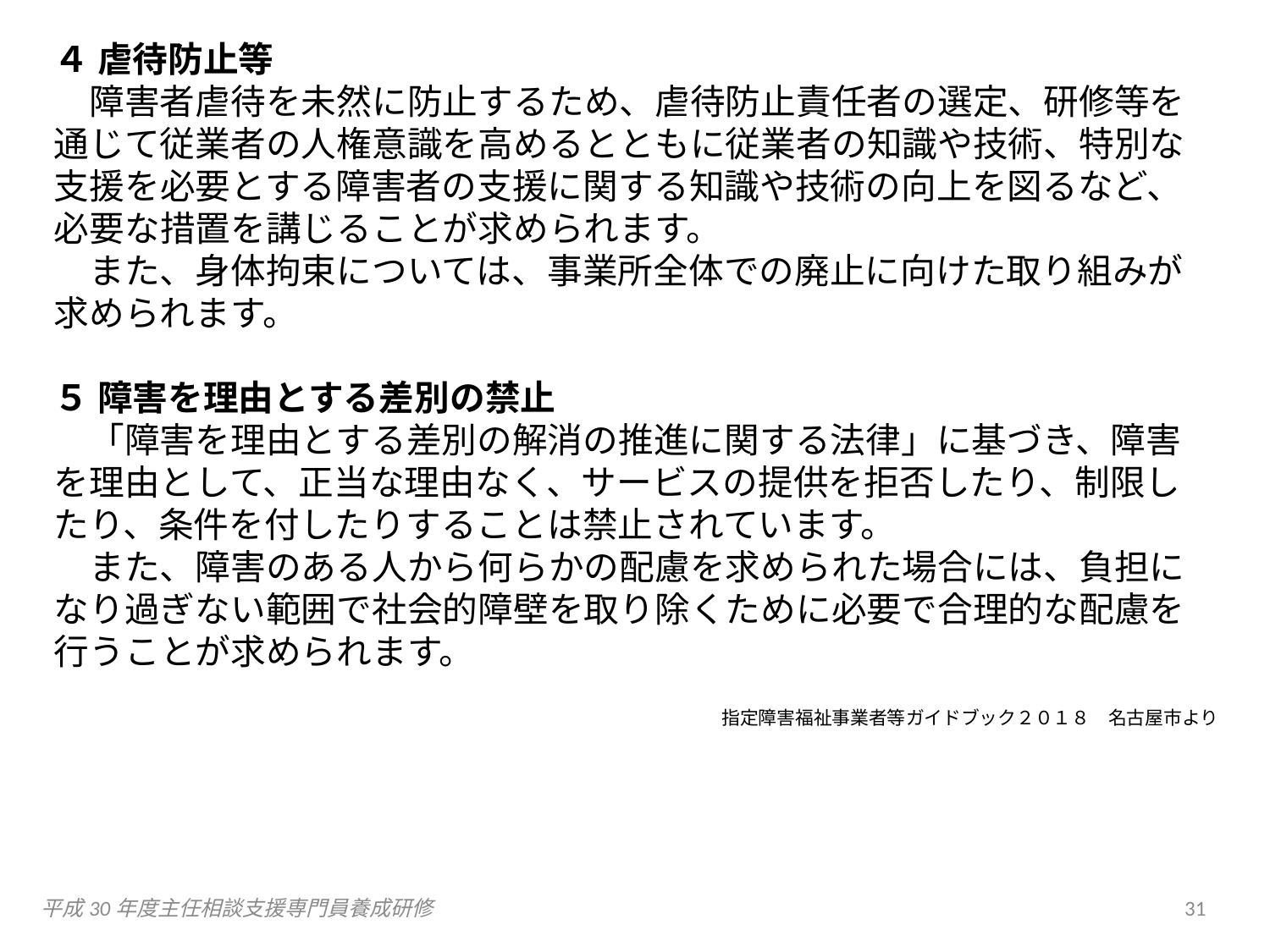

４ 虐待防止等
　障害者虐待を未然に防止するため、虐待防止責任者の選定、研修等を通じて従業者の人権意識を高めるとともに従業者の知識や技術、特別な支援を必要とする障害者の支援に関する知識や技術の向上を図るなど、必要な措置を講じることが求められます。
　また、身体拘束については、事業所全体での廃止に向けた取り組みが求められます。

５ 障害を理由とする差別の禁止
　「障害を理由とする差別の解消の推進に関する法律」に基づき、障害を理由として、正当な理由なく、サービスの提供を拒否したり、制限したり、条件を付したりすることは禁止されています。
　また、障害のある人から何らかの配慮を求められた場合には、負担になり過ぎない範囲で社会的障壁を取り除くために必要で合理的な配慮を行うことが求められます。
指定障害福祉事業者等ガイドブック２０１８　名古屋市より
平成30年度主任相談支援専門員養成研修
31